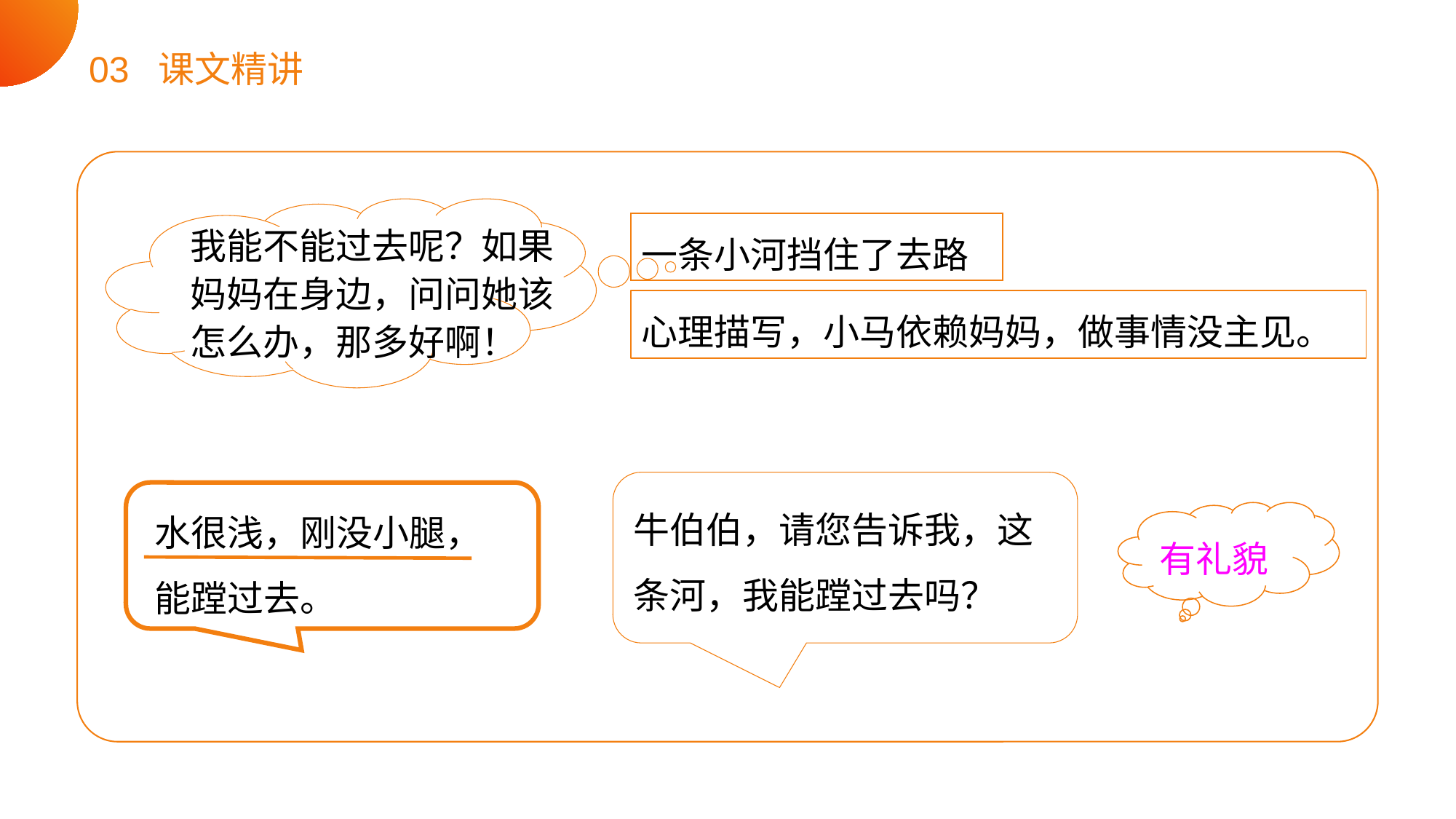

03  课文精讲

我能不能过去呢？如果妈妈在身边，问问她该怎么办，那多好啊！
一条小河挡住了去路
心理描写，小马依赖妈妈，做事情没主见。

牛伯伯，请您告诉我，这条河，我能蹚过去吗？
水很浅，刚没小腿，能蹚过去。

有礼貌